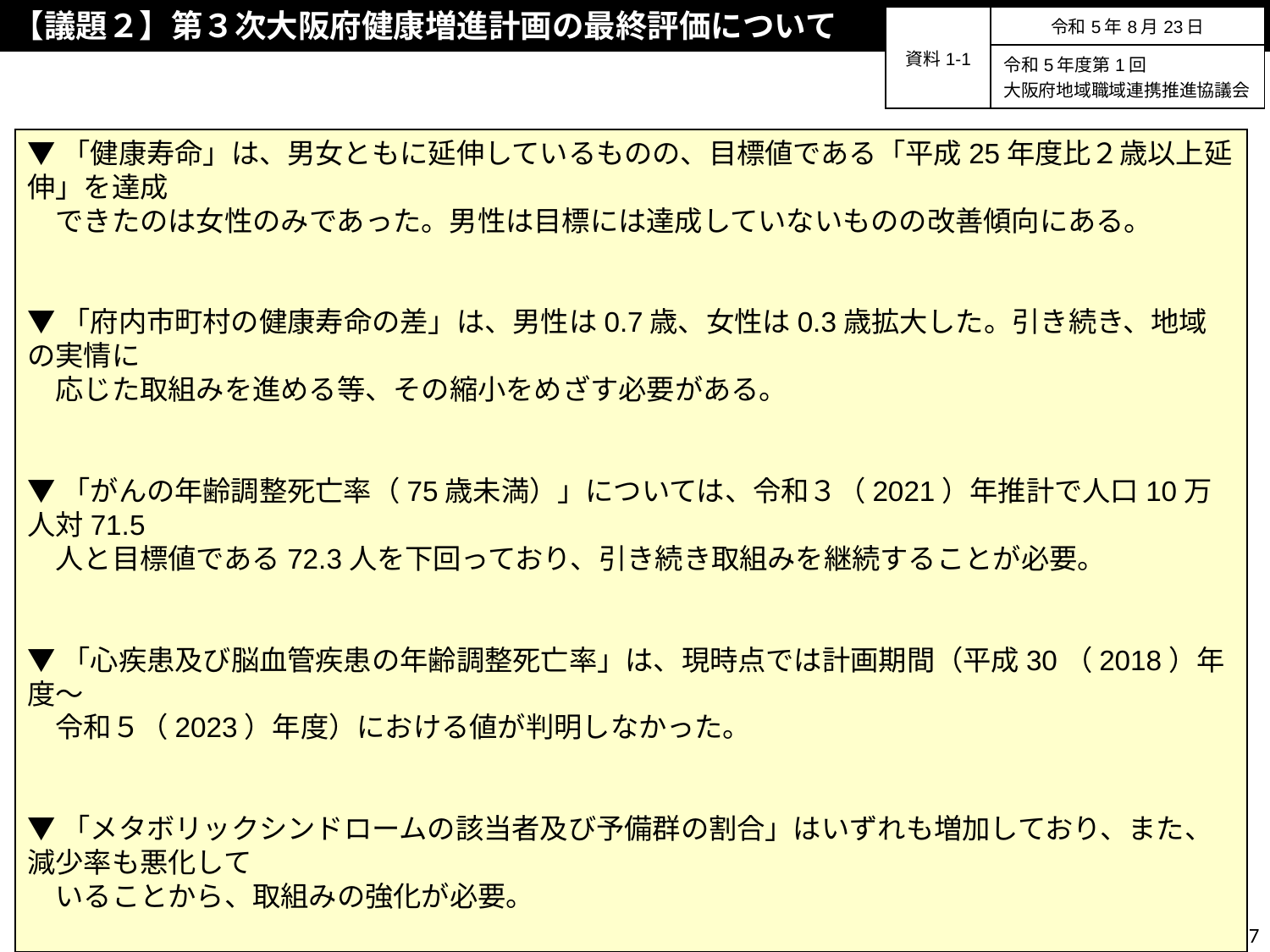

【議題２】第３次大阪府健康増進計画の最終評価について
| 資料1-1 | 令和5年8月23日 |
| --- | --- |
|  | 令和5年度第1回 大阪府地域職域連携推進協議会 |
▼「健康寿命」は、男女ともに延伸しているものの、目標値である「平成25年度比２歳以上延伸」を達成
　できたのは女性のみであった。男性は目標には達成していないものの改善傾向にある。

▼「府内市町村の健康寿命の差」は、男性は0.7歳、女性は0.3歳拡大した。引き続き、地域の実情に
　応じた取組みを進める等、その縮小をめざす必要がある。

▼「がんの年齢調整死亡率（75歳未満）」については、令和３（2021）年推計で人口10万人対71.5
　人と目標値である72.3人を下回っており、引き続き取組みを継続することが必要。

▼「心疾患及び脳血管疾患の年齢調整死亡率」は、現時点では計画期間（平成30（2018）年度～
　令和５（2023）年度）における値が判明しなかった。

▼「メタボリックシンドロームの該当者及び予備群の割合」はいずれも増加しており、また、減少率も悪化して
　いることから、取組みの強化が必要。

7